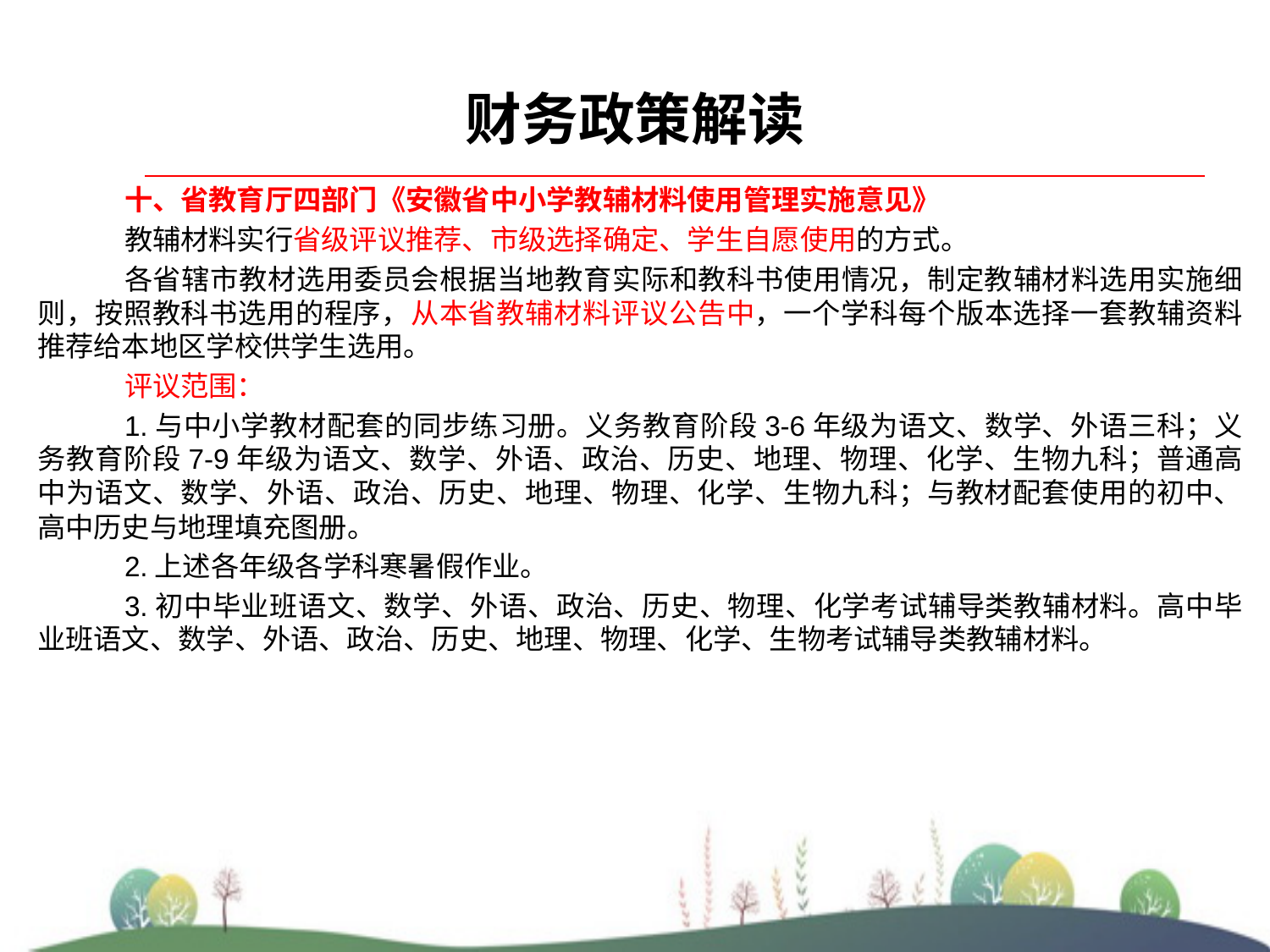

# 财务政策解读
十、省教育厅四部门《安徽省中小学教辅材料使用管理实施意见》
教辅材料实行省级评议推荐、市级选择确定、学生自愿使用的方式。
各省辖市教材选用委员会根据当地教育实际和教科书使用情况，制定教辅材料选用实施细则，按照教科书选用的程序，从本省教辅材料评议公告中，一个学科每个版本选择一套教辅资料推荐给本地区学校供学生选用。
评议范围：
1.与中小学教材配套的同步练习册。义务教育阶段3-6年级为语文、数学、外语三科；义务教育阶段7-9年级为语文、数学、外语、政治、历史、地理、物理、化学、生物九科；普通高中为语文、数学、外语、政治、历史、地理、物理、化学、生物九科；与教材配套使用的初中、高中历史与地理填充图册。
2.上述各年级各学科寒暑假作业。
3.初中毕业班语文、数学、外语、政治、历史、物理、化学考试辅导类教辅材料。高中毕业班语文、数学、外语、政治、历史、地理、物理、化学、生物考试辅导类教辅材料。